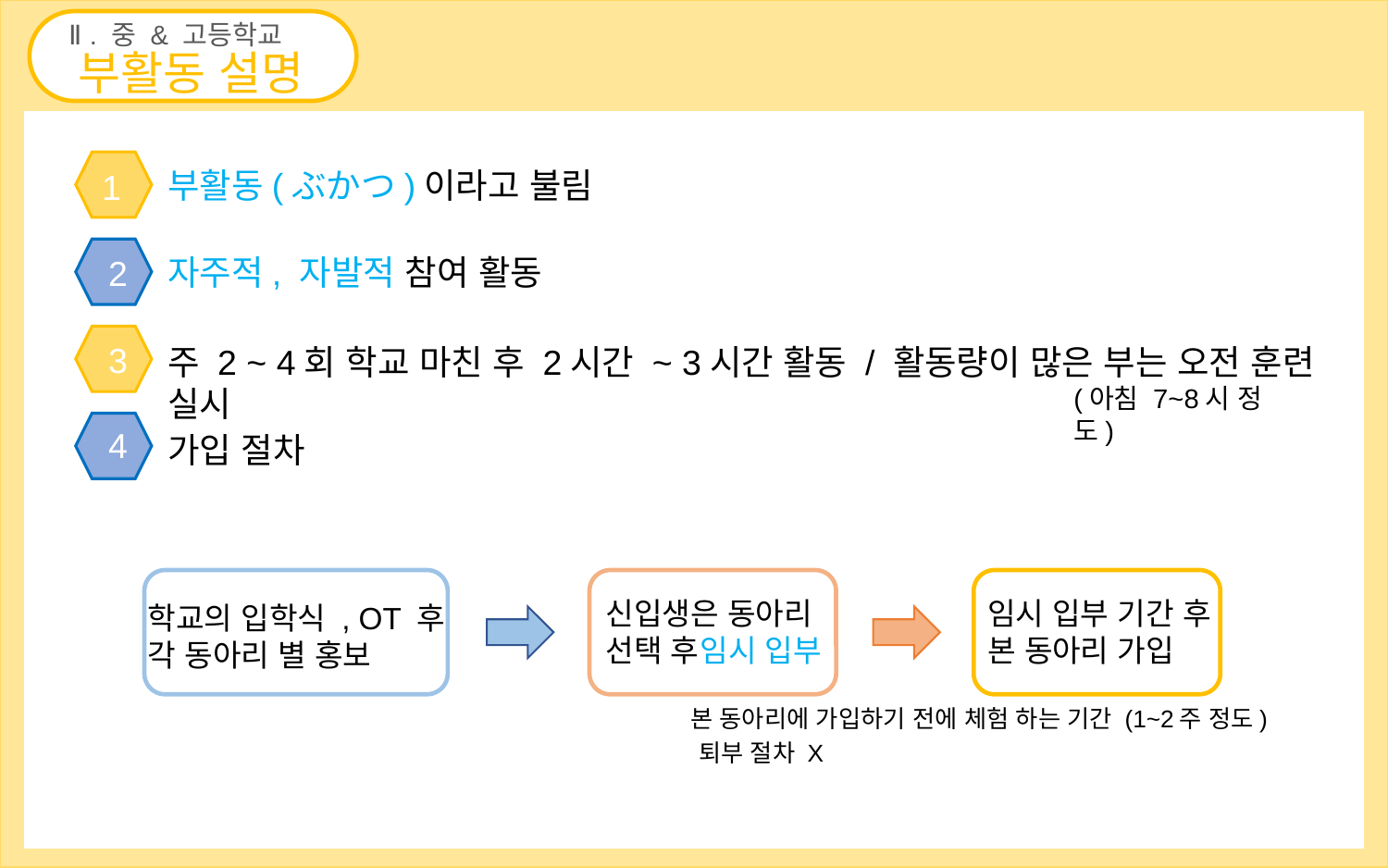

Ⅱ . 중 & 고등학교
부활동 설명

부활동(ぶかつ)이라고 불림
1

자주적, 자발적 참여 활동
2

3
주 2 ~ 4회 학교 마친 후 2시간 ~ 3시간 활동 / 활동량이 많은 부는 오전 훈련 실시
(아침 7~8시 정도)

4
가입 절차

학교의 입학식 , OT 후
각 동아리 별 홍보

신입생은 동아리
선택 후

임시 입부 기간 후
본 동아리 가입

임시 입부
본 동아리에 가입하기 전에 체험 하는 기간 (1~2주 정도)
퇴부 절차 X